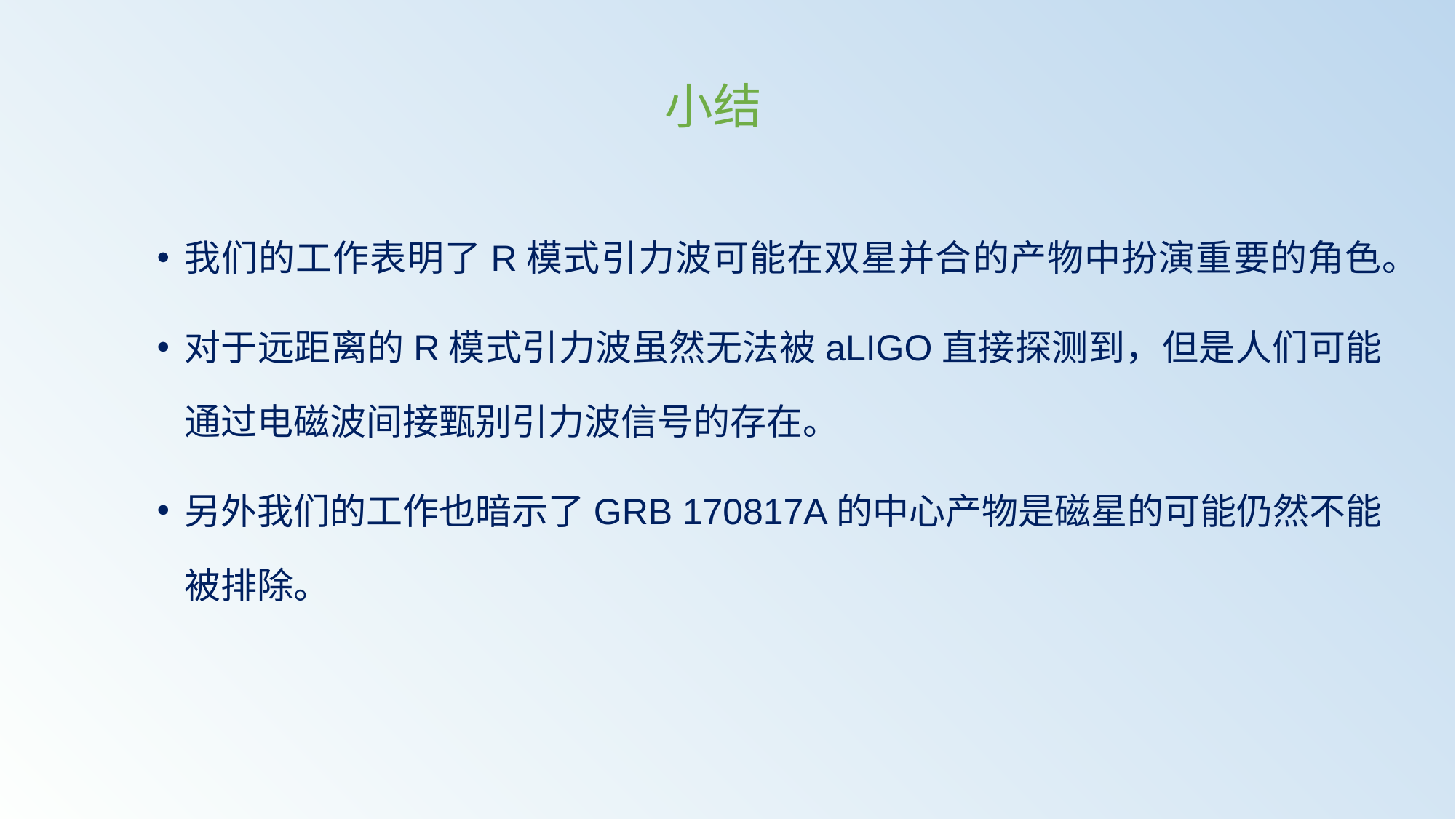

# 小结
我们的工作表明了R模式引力波可能在双星并合的产物中扮演重要的角色。
对于远距离的R模式引力波虽然无法被aLIGO直接探测到，但是人们可能通过电磁波间接甄别引力波信号的存在。
另外我们的工作也暗示了GRB 170817A的中心产物是磁星的可能仍然不能被排除。